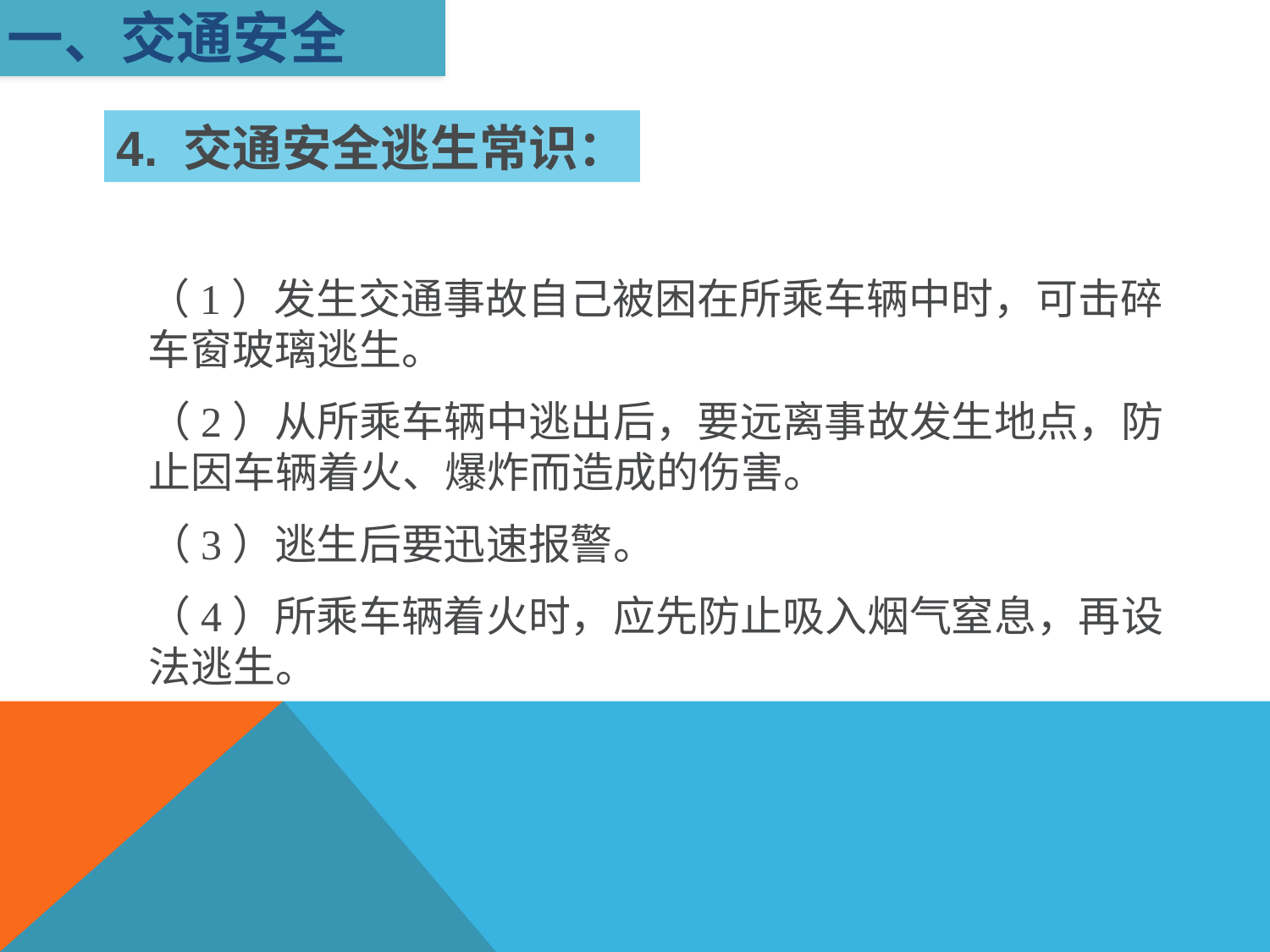

一、交通安全

4. 交通安全逃生常识：
（1）发生交通事故自己被困在所乘车辆中时，可击碎车窗玻璃逃生。
（2）从所乘车辆中逃出后，要远离事故发生地点，防止因车辆着火、爆炸而造成的伤害。
（3）逃生后要迅速报警。
（4）所乘车辆着火时，应先防止吸入烟气窒息，再设法逃生。